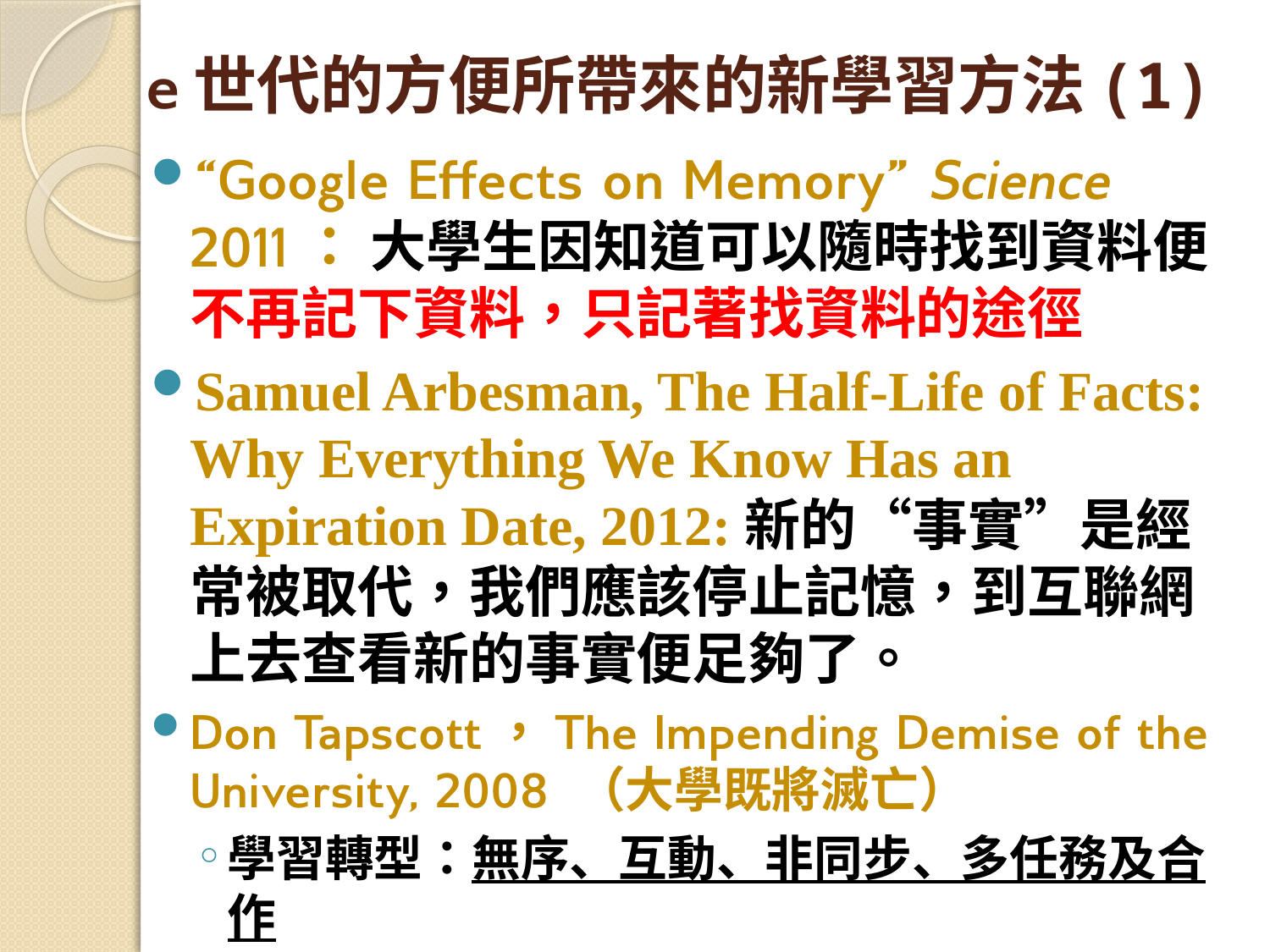

# e世代的方便所帶來的新學習方法(1)
“Google Effects on Memory” Science 2011： 大學生因知道可以隨時找到資料便不再記下資料，只記著找資料的途徑
Samuel Arbesman, The Half-Life of Facts: Why Everything We Know Has an Expiration Date, 2012:新的“事實”是經常被取代，我們應該停止記憶，到互聯網上去查看新的事實便足夠了。
Don Tapscott，The Impending Demise of the University, 2008 （大學既將滅亡）
學習轉型：無序、互動、非同步、多任務及合作